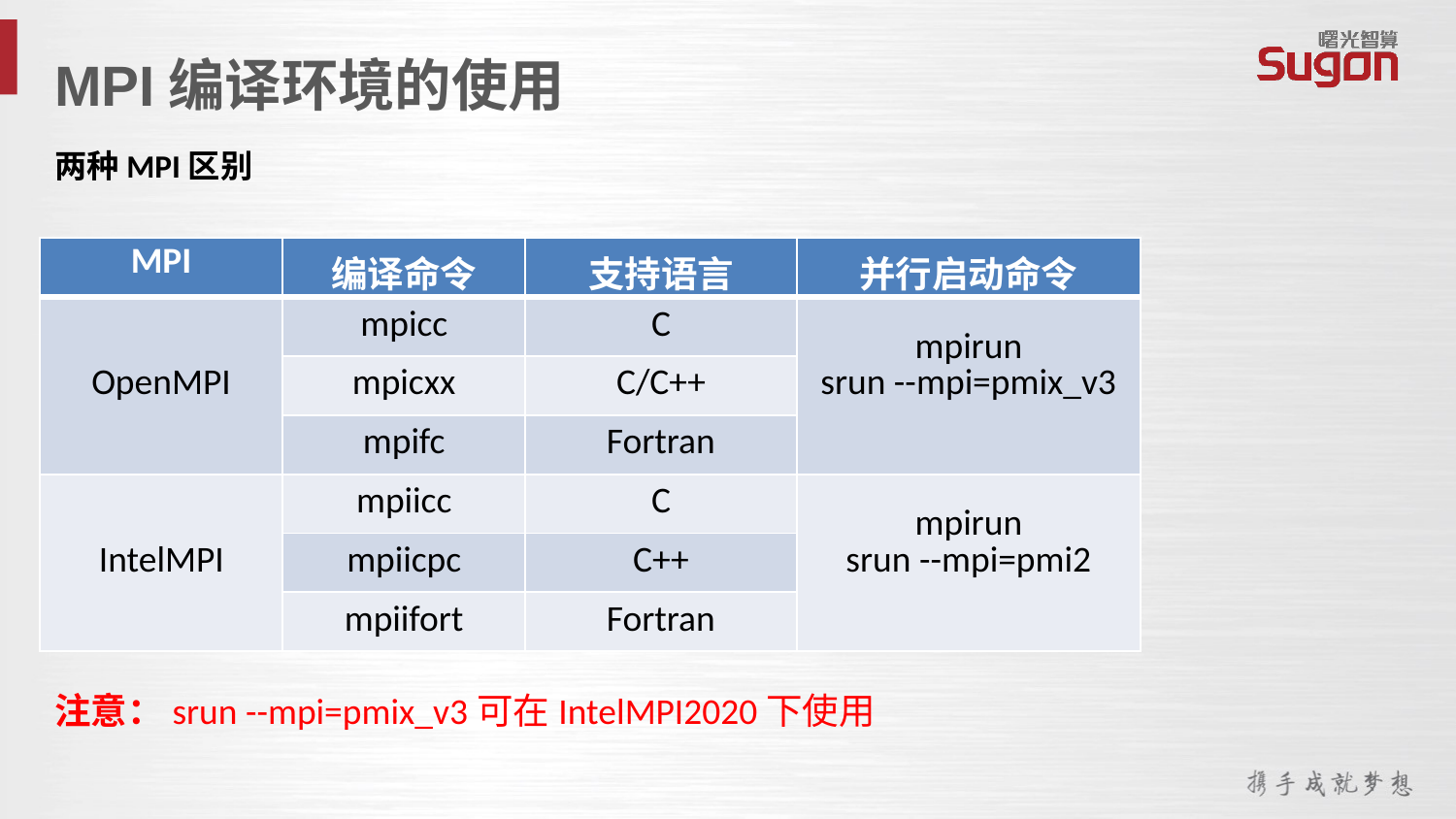

MPI编译环境的使用
两种MPI区别

| MPI | 编译命令 | 支持语言 | 并行启动命令 |
| --- | --- | --- | --- |
| OpenMPI | mpicc | C | mpirun srun --mpi=pmix\_v3 |
|  | mpicxx | C/C++ |  |
|  | mpifc | Fortran |  |
| IntelMPI | mpiicc | C | mpirun srun --mpi=pmi2 |
|  | mpiicpc | C++ |  |
|  | mpiifort | Fortran |  |
注意：srun --mpi=pmix_v3可在IntelMPI2020下使用